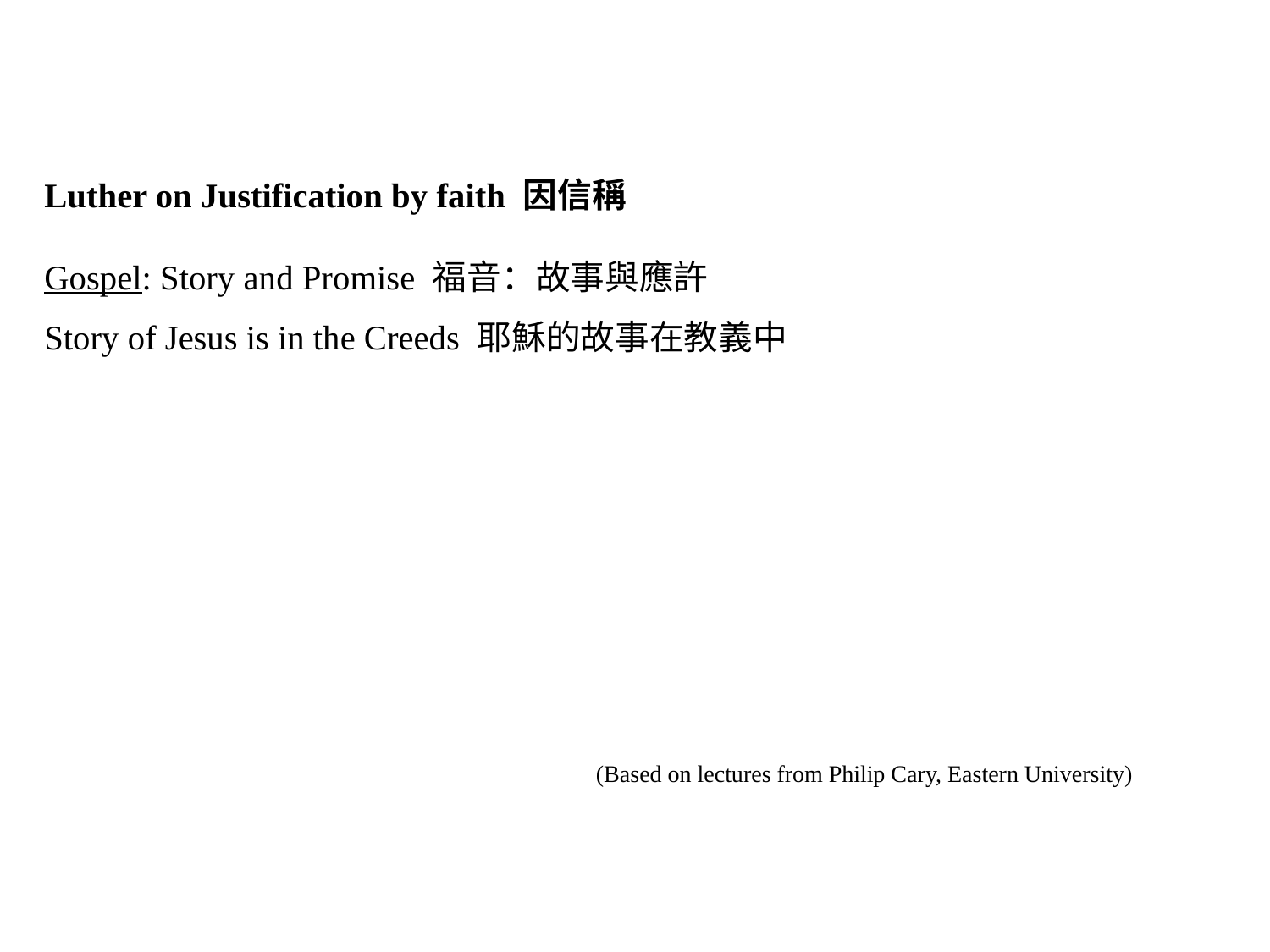

Luther on Justification by faith 因信稱

Gospel: Story and Promise 福音：故事與應許

Story of Jesus is in the Creeds 耶穌的故事在教義中

(Based on lectures from Philip Cary, Eastern University)